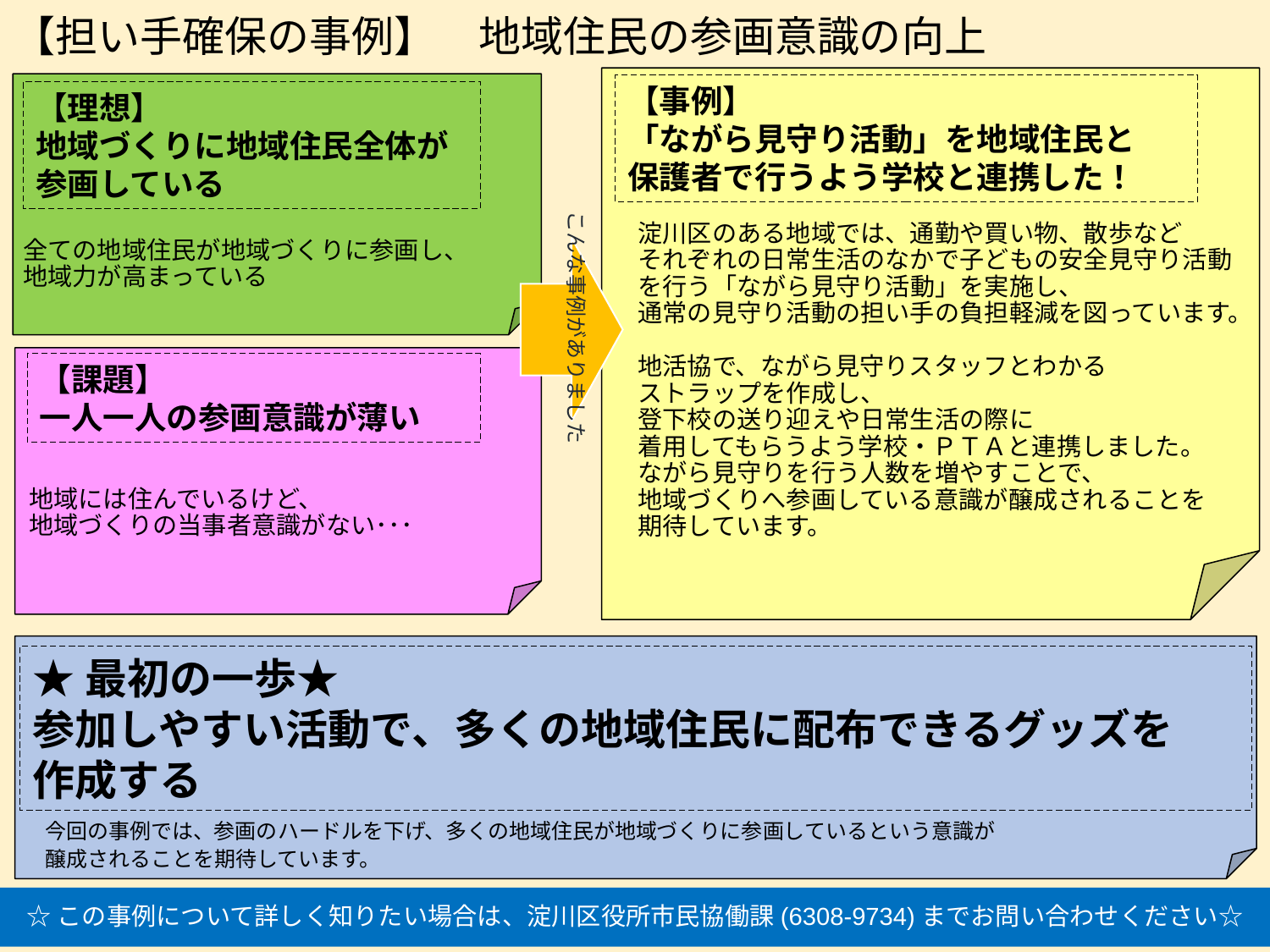

# 【担い手確保の事例】　地域住民の参画意識の向上

【事例】
「ながら見守り活動」を地域住民と
保護者で行うよう学校と連携した！
【理想】
地域づくりに地域住民全体が参画している
こんな事例がありました
淀川区のある地域では、通勤や買い物、散歩など
それぞれの日常生活のなかで子どもの安全見守り活動を行う「ながら見守り活動」を実施し、
通常の見守り活動の担い手の負担軽減を図っています。
地活協で、ながら見守りスタッフとわかる
ストラップを作成し、
登下校の送り迎えや日常生活の際に
着用してもらうよう学校・ＰＴＡと連携しました。
ながら見守りを行う人数を増やすことで、
地域づくりへ参画している意識が醸成されることを
期待しています。
全ての地域住民が地域づくりに参画し、
地域力が高まっている

【課題】
一人一人の参画意識が薄い
地域には住んでいるけど、
地域づくりの当事者意識がない･･･

★最初の一歩★
参加しやすい活動で、多くの地域住民に配布できるグッズを
作成する
今回の事例では、参画のハードルを下げ、多くの地域住民が地域づくりに参画しているという意識が
醸成されることを期待しています。
☆この事例について詳しく知りたい場合は、淀川区役所市民協働課(6308-9734)までお問い合わせください☆